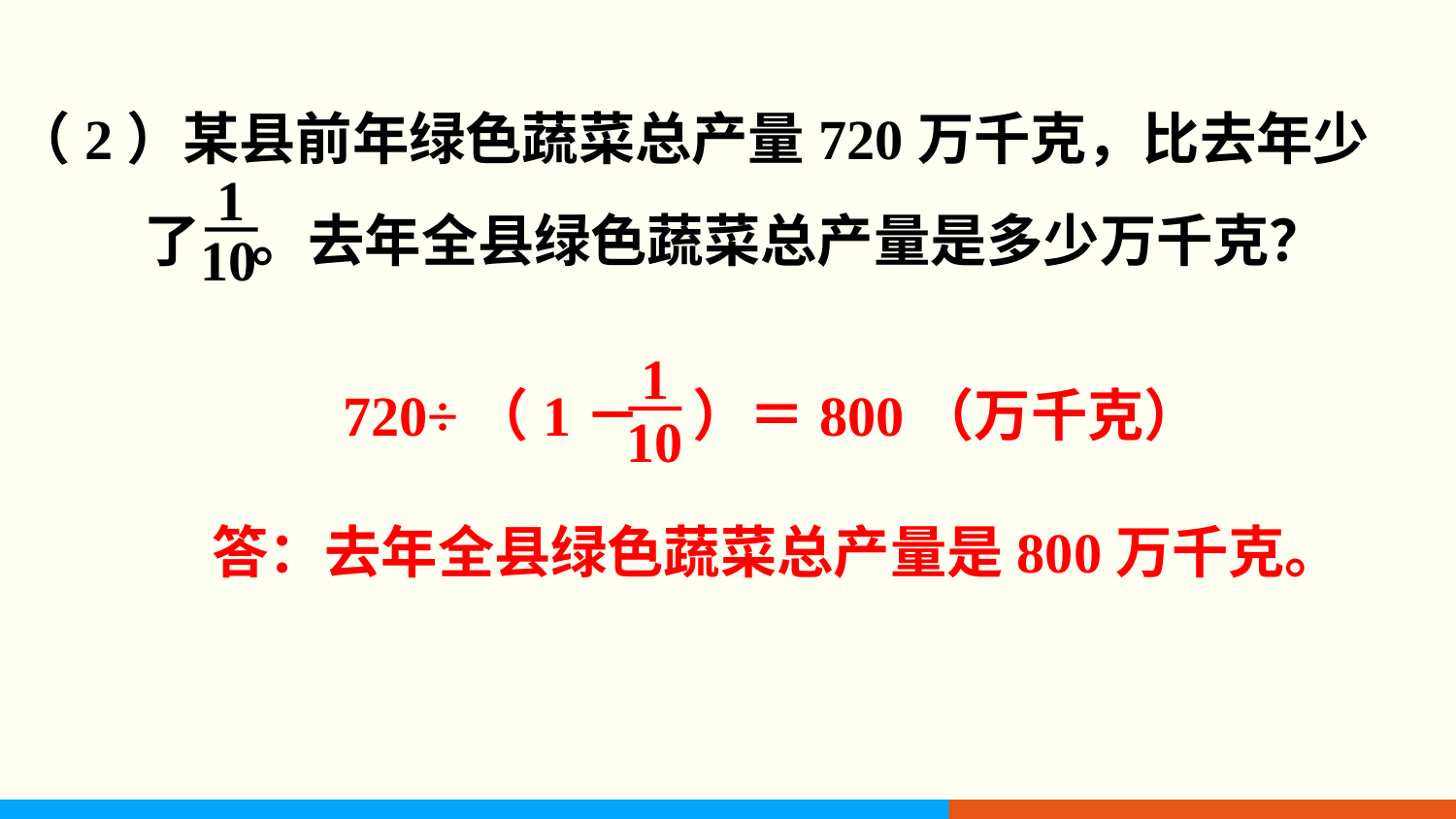

（2）某县前年绿色蔬菜总产量720万千克，比去年少
         了    。去年全县绿色蔬菜总产量是多少万千克？
1
10

1
10

  720÷（1－    ）＝800（万千克）
答：去年全县绿色蔬菜总产量是800万千克。